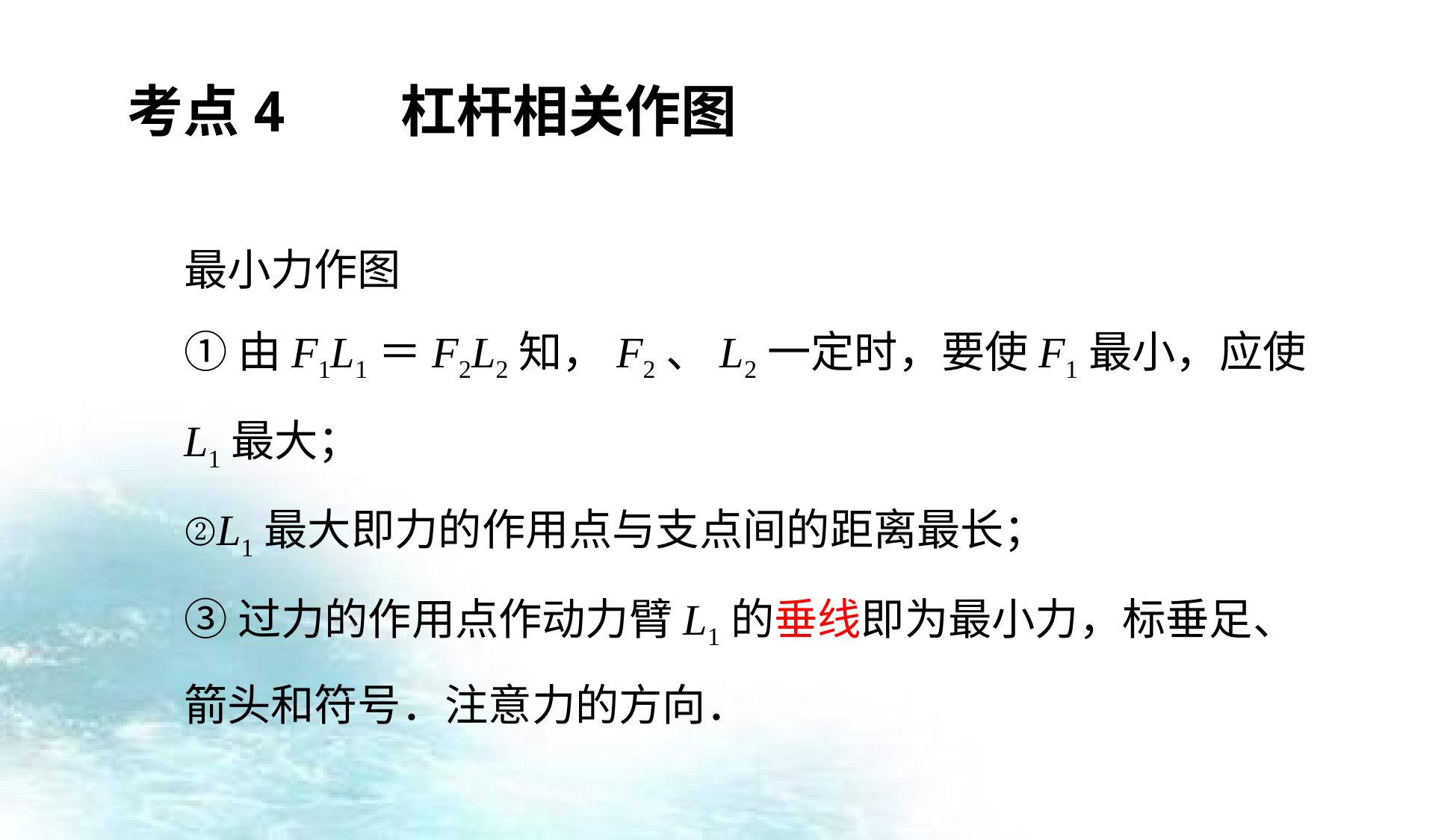

考点4   杠杆相关作图
最小力作图
①由F1L1＝F2L2知，F2、L2一定时，要使F1最小，应使L1最大；
②L1最大即力的作用点与支点间的距离最长；
③过力的作用点作动力臂L1的垂线即为最小力，标垂足、箭头和符号．注意力的方向．